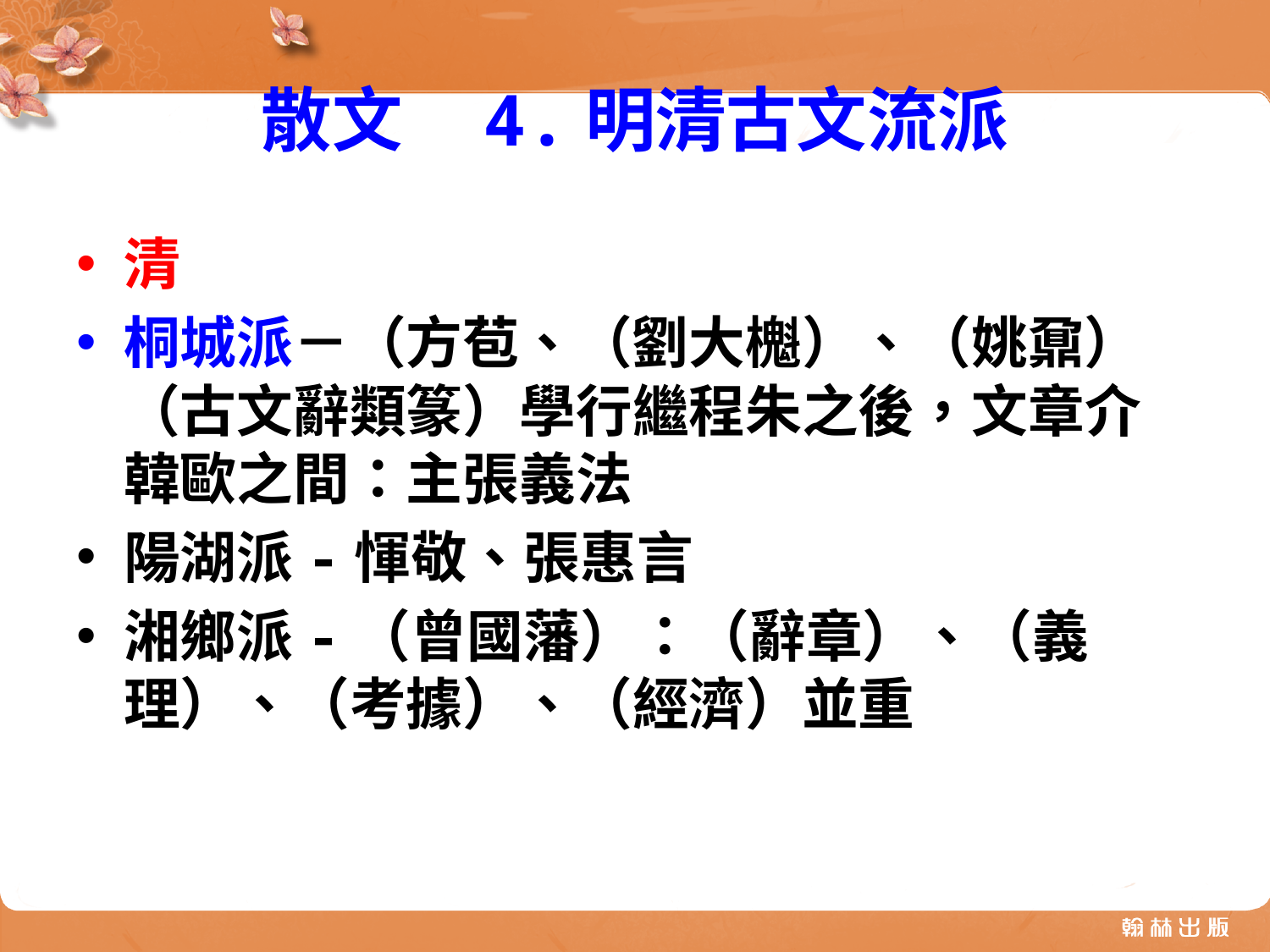

# 散文    4.明清古文流派
清
桐城派－（方苞、（劉大櫆）、（姚鼐）（古文辭類篆）學行繼程朱之後，文章介韓歐之間：主張義法
陽湖派-惲敬、張惠言
湘鄉派-（曾國藩）：（辭章）、（義理）、（考據）、（經濟）並重